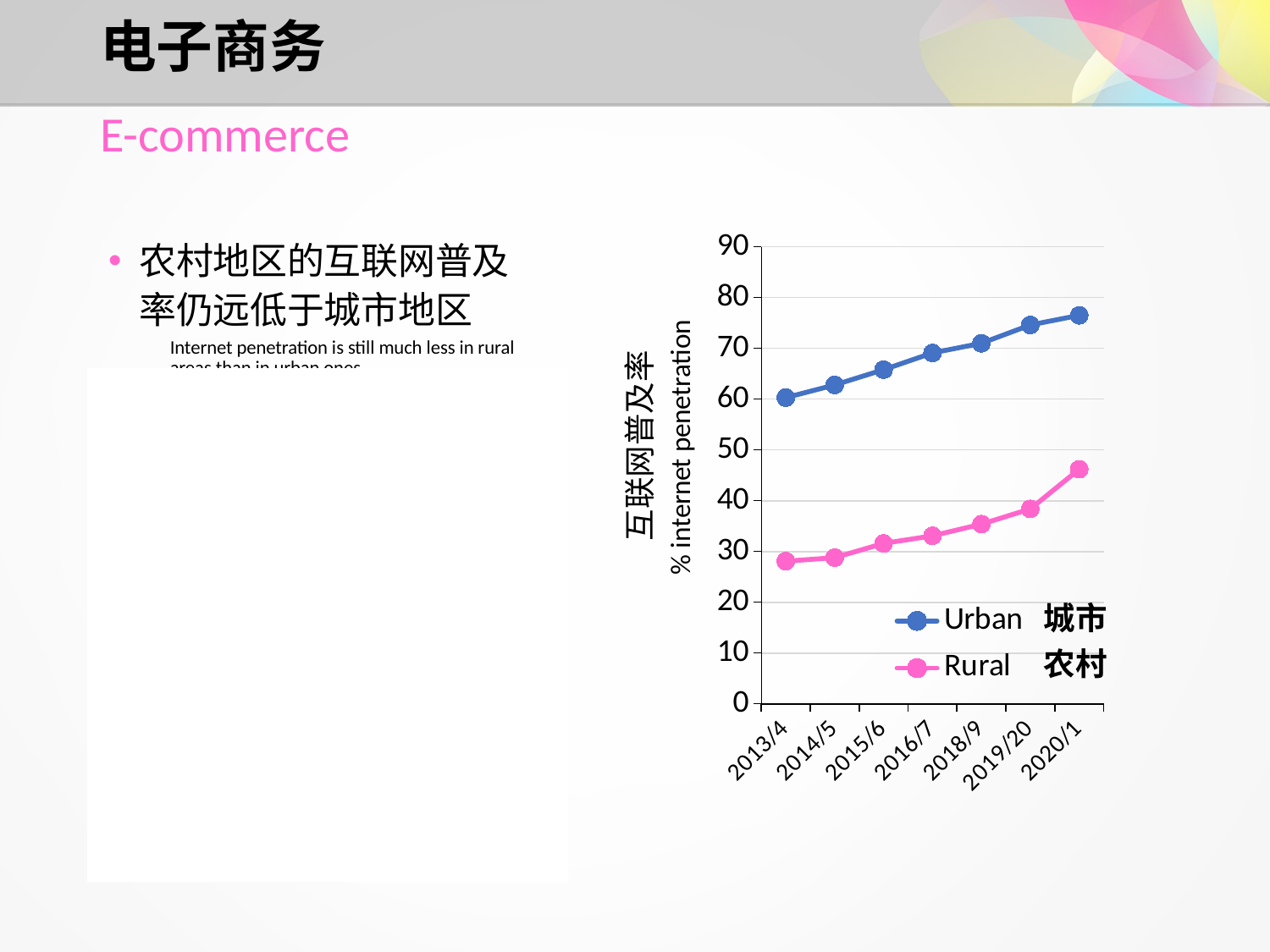

# 电子商务
E-commerce

### Chart

| Category | Urban | Rural |
|---|---|---|
| 2013/4 | 60.3 | 28.1 |
| 2014/5 | 62.8 | 28.8 |
| 2015/6 | 65.8 | 31.6 |
| 2016/7 | 69.1 | 33.1 |
| 2018/9 | 71.0 | 35.4 |
| 2019/20 | 74.6 | 38.4 |
| 2020/1 | 76.5 | 46.2 |
农村地区的互联网普及率仍远低于城市地区
Internet penetration is still much less in rural areas than in urban ones
农村电子商务显着提高了村民的平均收入
Rural e-commerce  significantly  increases average village incomes.
增幅保留
The increase is retained
但3年后贫困村村民收入并没有明显增加
But there is no significant increase in villagers’ incomes living in poverty villages after 3 years

互联网普及率
城市
农村